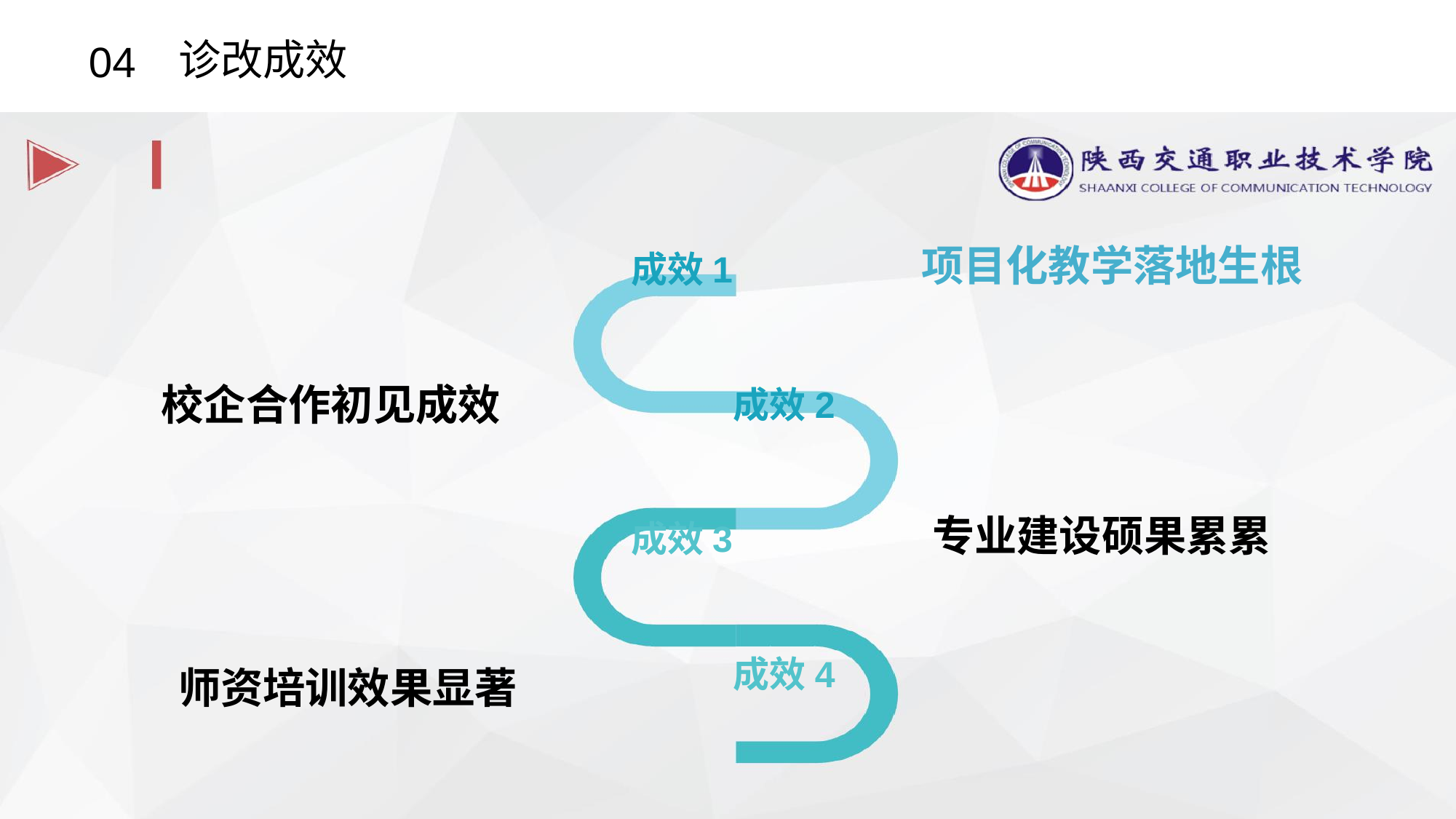

04
诊改成效

项目化教学落地生根
专业建设硕果累累
成效1
成效3
校企合作初见成效
师资培训效果显著
成效2
成效4